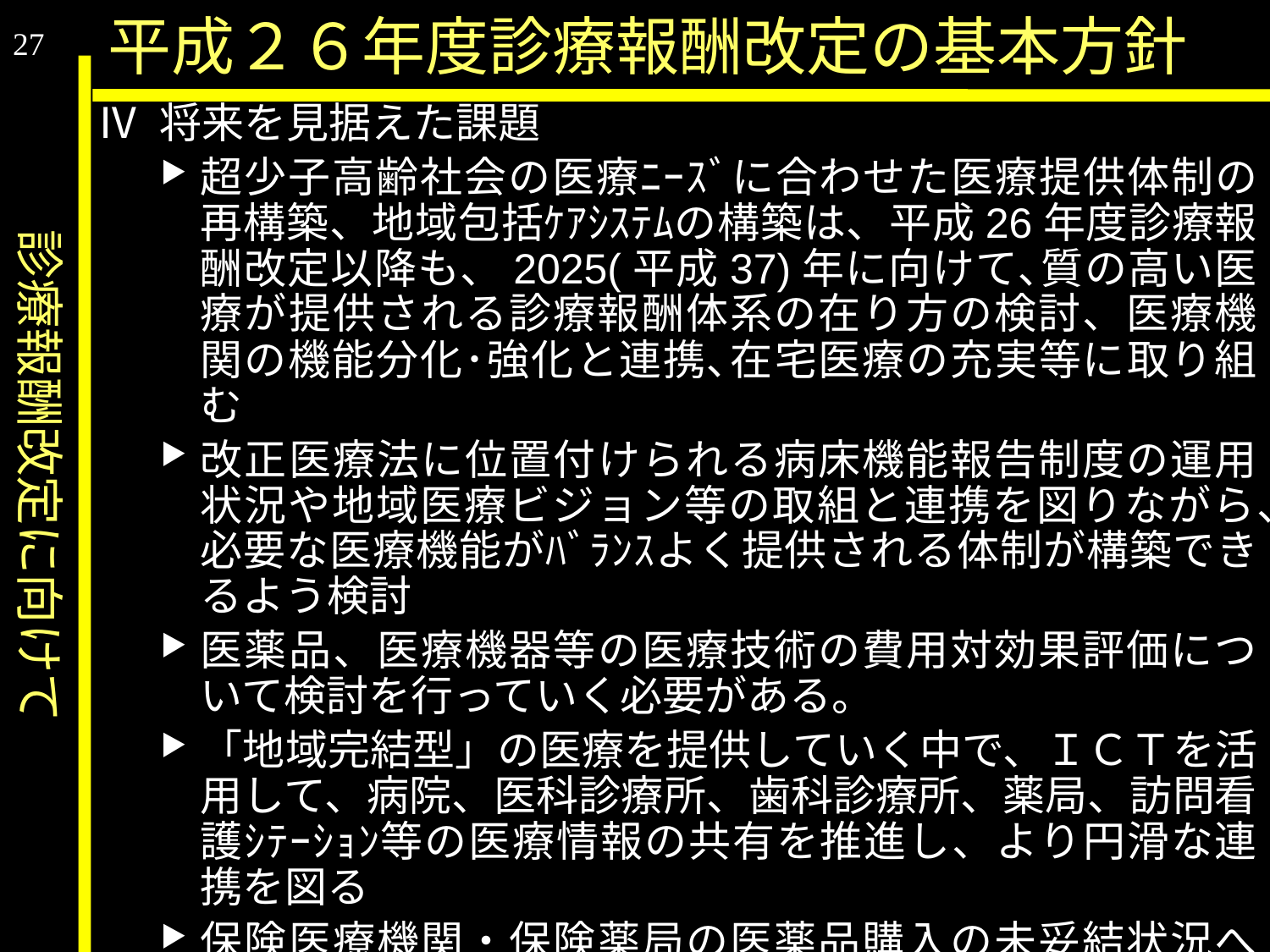

診療報酬改定に向けて
平成２６年度診療報酬改定の基本方針
27

Ⅳ 将来を見据えた課題
超少子高齢社会の医療ﾆｰｽﾞに合わせた医療提供体制の再構築、地域包括ｹｱｼｽﾃﾑの構築は、平成26年度診療報酬改定以降も、2025(平成37)年に向けて､質の高い医療が提供される診療報酬体系の在り方の検討、医療機関の機能分化･強化と連携､在宅医療の充実等に取り組む
改正医療法に位置付けられる病床機能報告制度の運用状況や地域医療ビジョン等の取組と連携を図りながら、必要な医療機能がﾊﾞﾗﾝｽよく提供される体制が構築できるよう検討
医薬品、医療機器等の医療技術の費用対効果評価について検討を行っていく必要がある。
「地域完結型」の医療を提供していく中で、ＩＣＴを活用して、病院、医科診療所、歯科診療所、薬局、訪問看護ｼﾃｰｼｮﾝ等の医療情報の共有を推進し、より円滑な連携を図る
保険医療機関・保険薬局の医薬品購入の未妥結状況への対応、医療機関等の実態についてのより適切な把握、厳しい状況にある診療科の評価等についても検討